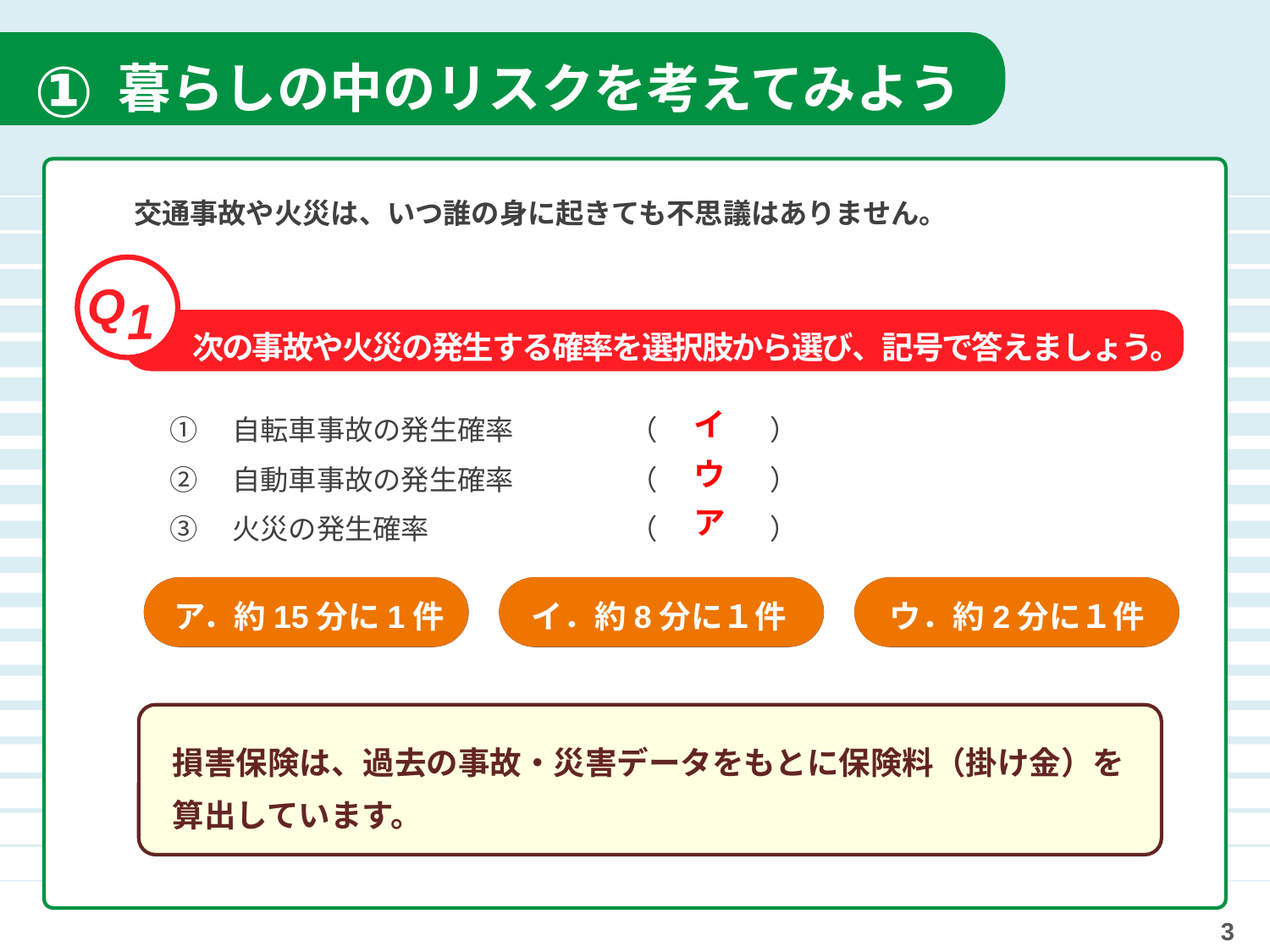

①
暮らしの中のリスクを考えてみよう

交通事故や火災は、いつ誰の身に起きても不思議はありません。

Q
1

　　次の事故や火災の発生する確率を選択肢から選び、記号で答えましょう。
①　自転車事故の発生確率
②　自動車事故の発生確率
③　火災の発生確率
（　　　　）
（　　　　）
（　　　　）
イ
ウ
ア

ア．約15分に1件
イ．約8分に１件
ウ．約2分に１件
損害保険は、過去の事故・災害データをもとに保険料（掛け金）を算出しています。